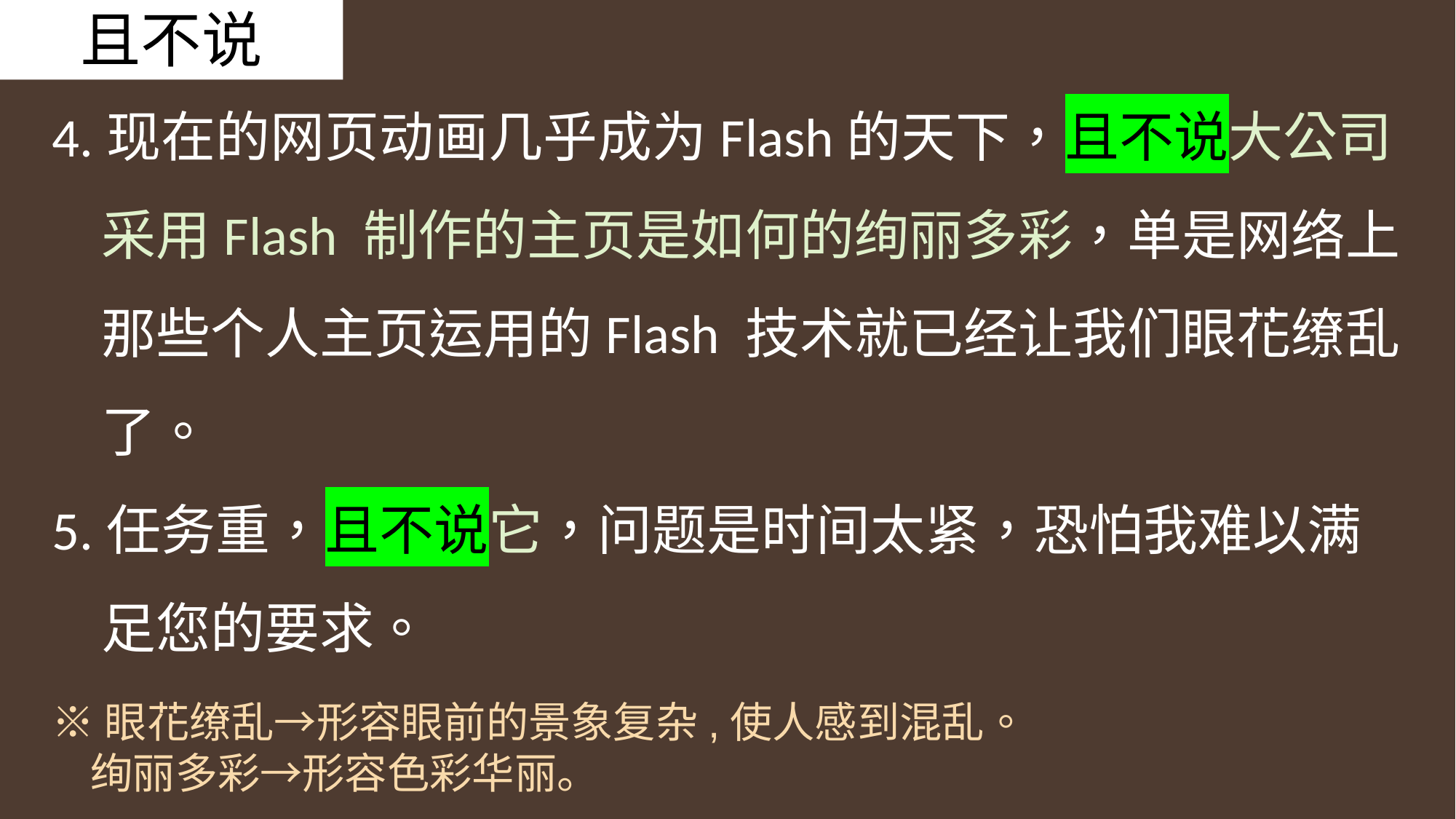

且不说
4.现在的网页动画几乎成为Flash的天下，且不说大公司
   采用Flash 制作的主页是如何的绚丽多彩，单是网络上
   那些个人主页运用的Flash 技术就已经让我们眼花缭乱
   了。
5.任务重，且不说它，问题是时间太紧，恐怕我难以满
   足您的要求。
※眼花缭乱→形容眼前的景象复杂,使人感到混乱。
   绚丽多彩→形容色彩华丽。